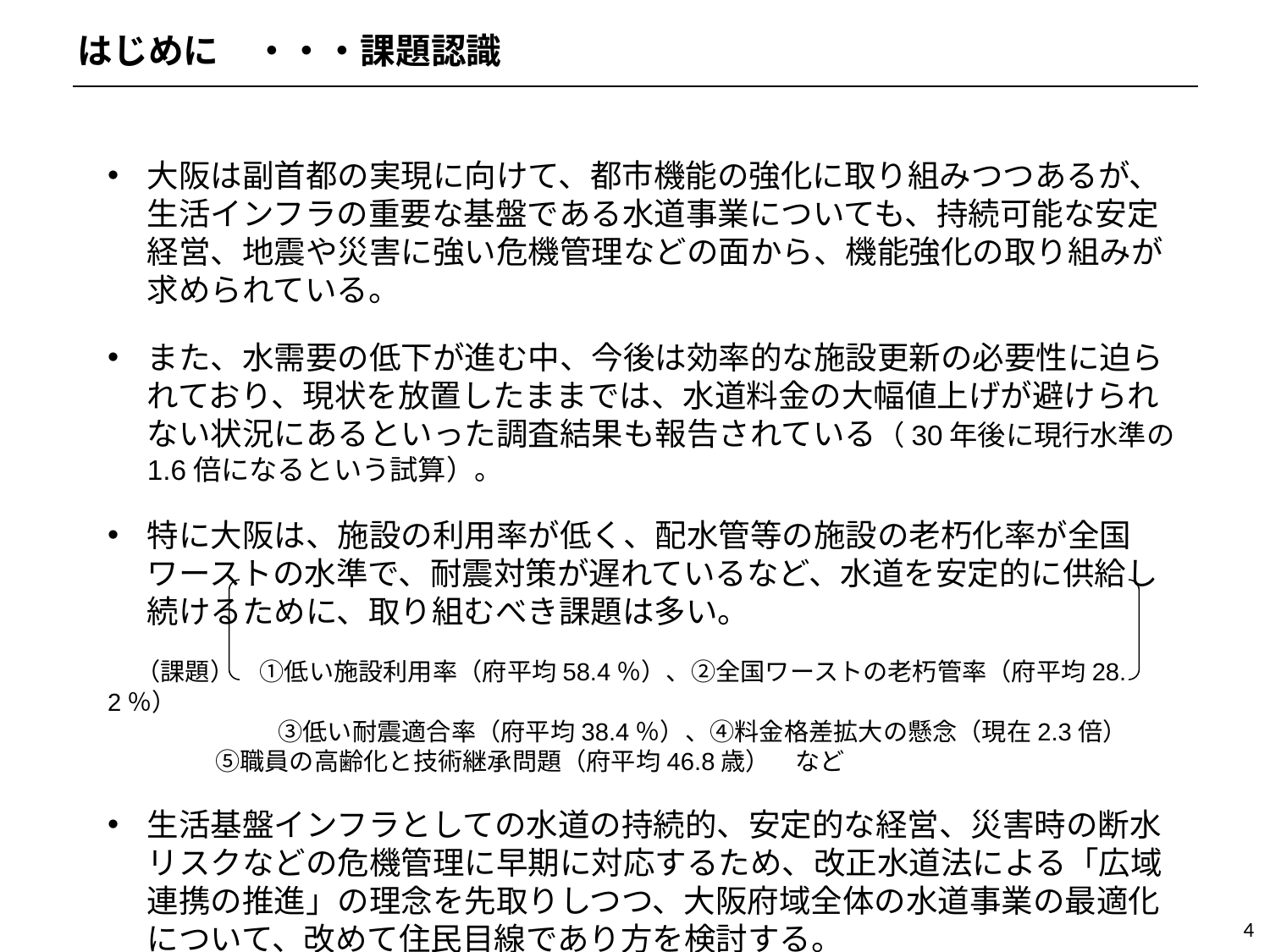

はじめに　・・・課題認識
大阪は副首都の実現に向けて、都市機能の強化に取り組みつつあるが、生活インフラの重要な基盤である水道事業についても、持続可能な安定経営、地震や災害に強い危機管理などの面から、機能強化の取り組みが求められている。

また、水需要の低下が進む中、今後は効率的な施設更新の必要性に迫られており、現状を放置したままでは、水道料金の大幅値上げが避けられない状況にあるといった調査結果も報告されている（30年後に現行水準の1.6倍になるという試算）。

特に大阪は、施設の利用率が低く、配水管等の施設の老朽化率が全国ワーストの水準で、耐震対策が遅れているなど、水道を安定的に供給し続けるために、取り組むべき課題は多い。

　（課題）　①低い施設利用率（府平均58.4％）、②全国ワーストの老朽管率（府平均28.2％）
　　　　　    　③低い耐震適合率（府平均38.4％）、④料金格差拡大の懸念（現在2.3倍）
              　⑤職員の高齢化と技術継承問題（府平均46.8歳）　など

生活基盤インフラとしての水道の持続的、安定的な経営、災害時の断水リスクなどの危機管理に早期に対応するため、改正水道法による「広域連携の推進」の理念を先取りしつつ、大阪府域全体の水道事業の最適化について、改めて住民目線であり方を検討する。

4